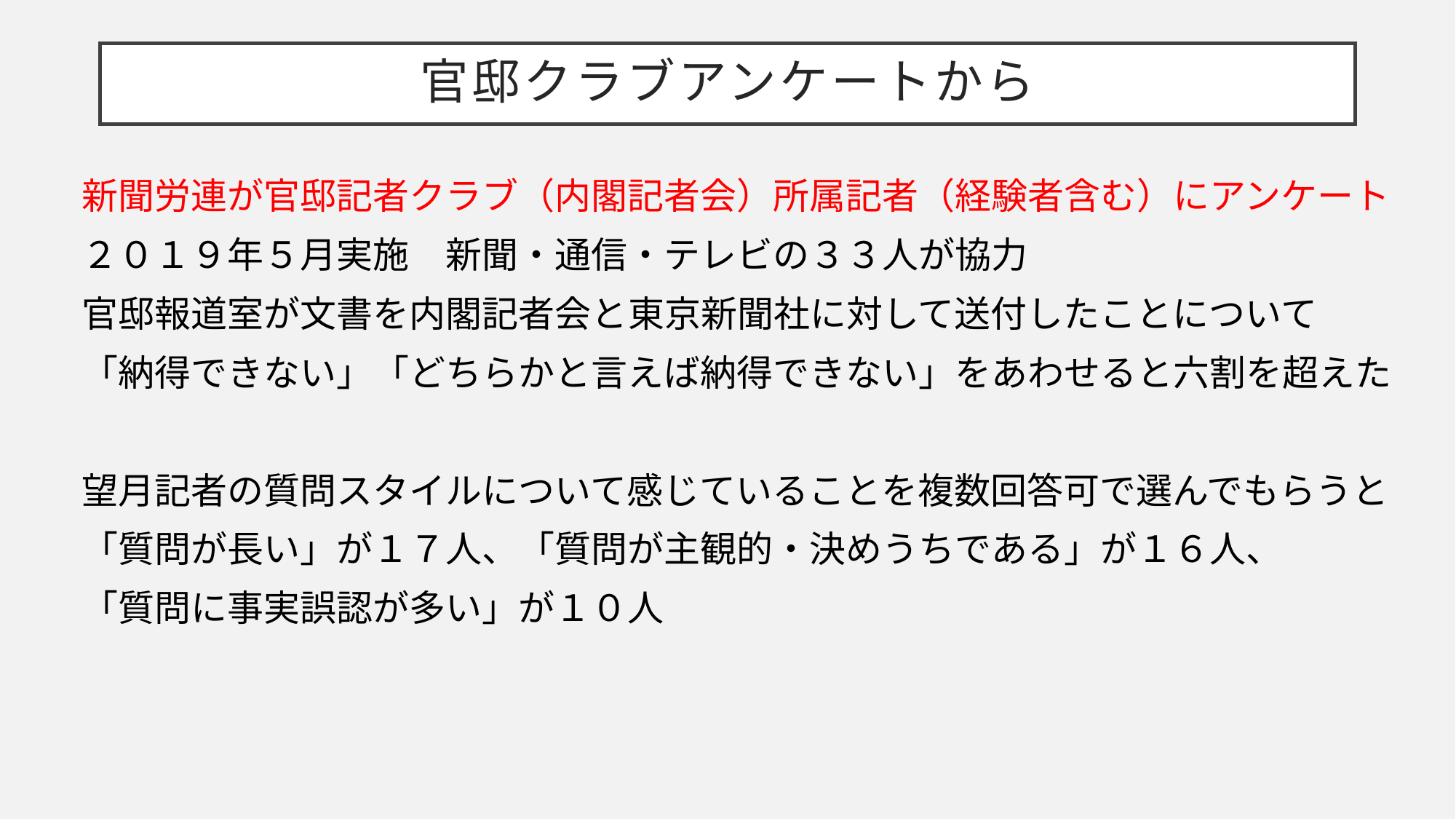

# 官邸クラブアンケートから
新聞労連が官邸記者クラブ（内閣記者会）所属記者（経験者含む）にアンケート
２０１９年５月実施　新聞・通信・テレビの３３人が協力
官邸報道室が文書を内閣記者会と東京新聞社に対して送付したことについて
「納得できない」「どちらかと言えば納得できない」をあわせると六割を超えた

望月記者の質問スタイルについて感じていることを複数回答可で選んでもらうと
「質問が長い」が１７人、「質問が主観的・決めうちである」が１６人、
「質問に事実誤認が多い」が１０人